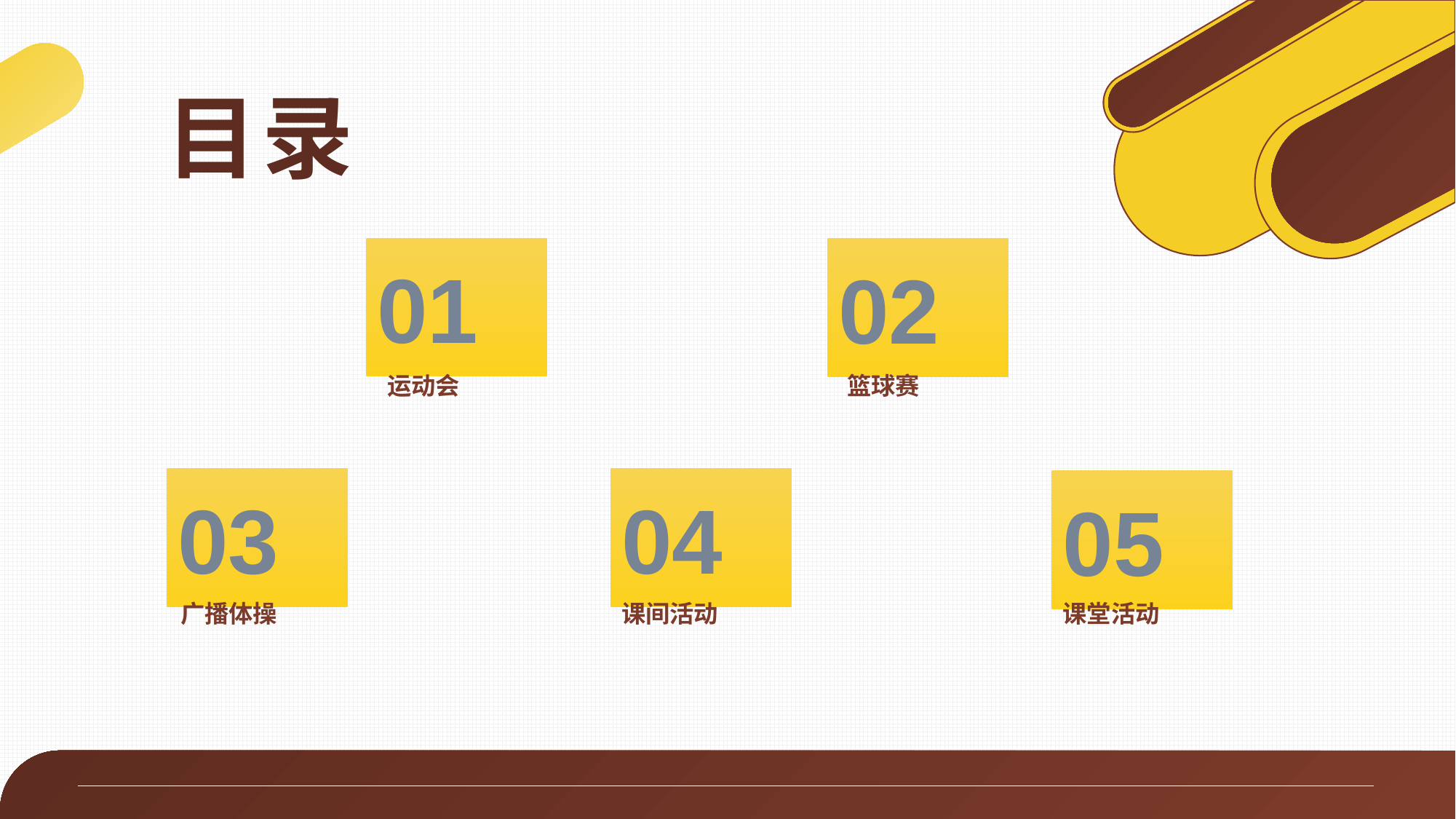

目录
01
运动会
04
课间活动
02
篮球赛
05
课堂活动
03
广播体操